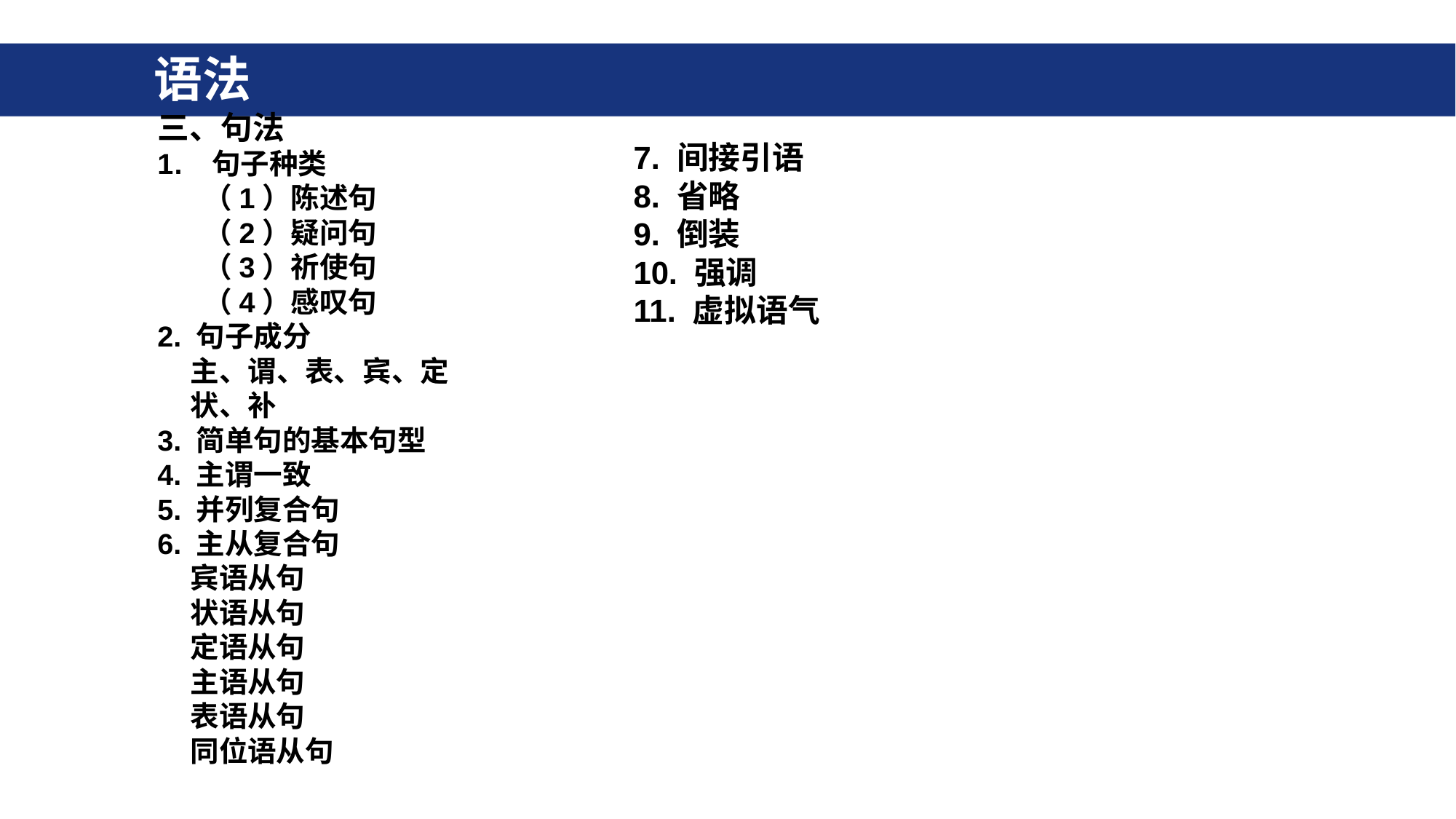

# 语法
三、句法
句子种类
      （1）陈述句
      （2）疑问句
      （3）祈使句
      （4）感叹句
2. 句子成分
    主、谓、表、宾、定
    状、补
3. 简单句的基本句型
4. 主谓一致
5. 并列复合句
6. 主从复合句
    宾语从句
    状语从句
    定语从句
    主语从句
    表语从句
    同位语从句
7. 间接引语
8. 省略
9. 倒装
10. 强调
11. 虚拟语气